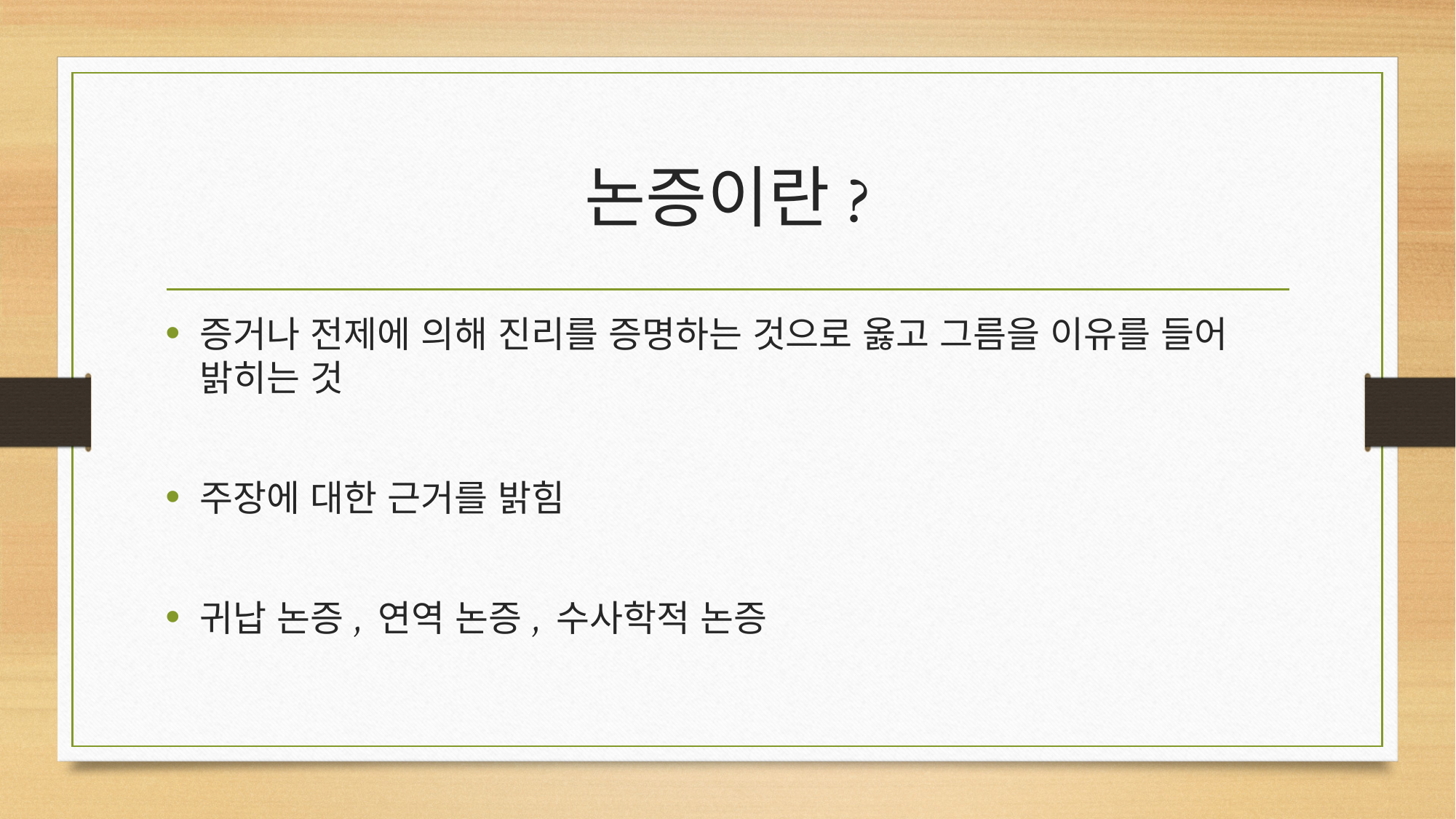

# 논증이란?
증거나 전제에 의해 진리를 증명하는 것으로 옳고 그름을 이유를 들어 밝히는 것

주장에 대한 근거를 밝힘

귀납 논증, 연역 논증, 수사학적 논증